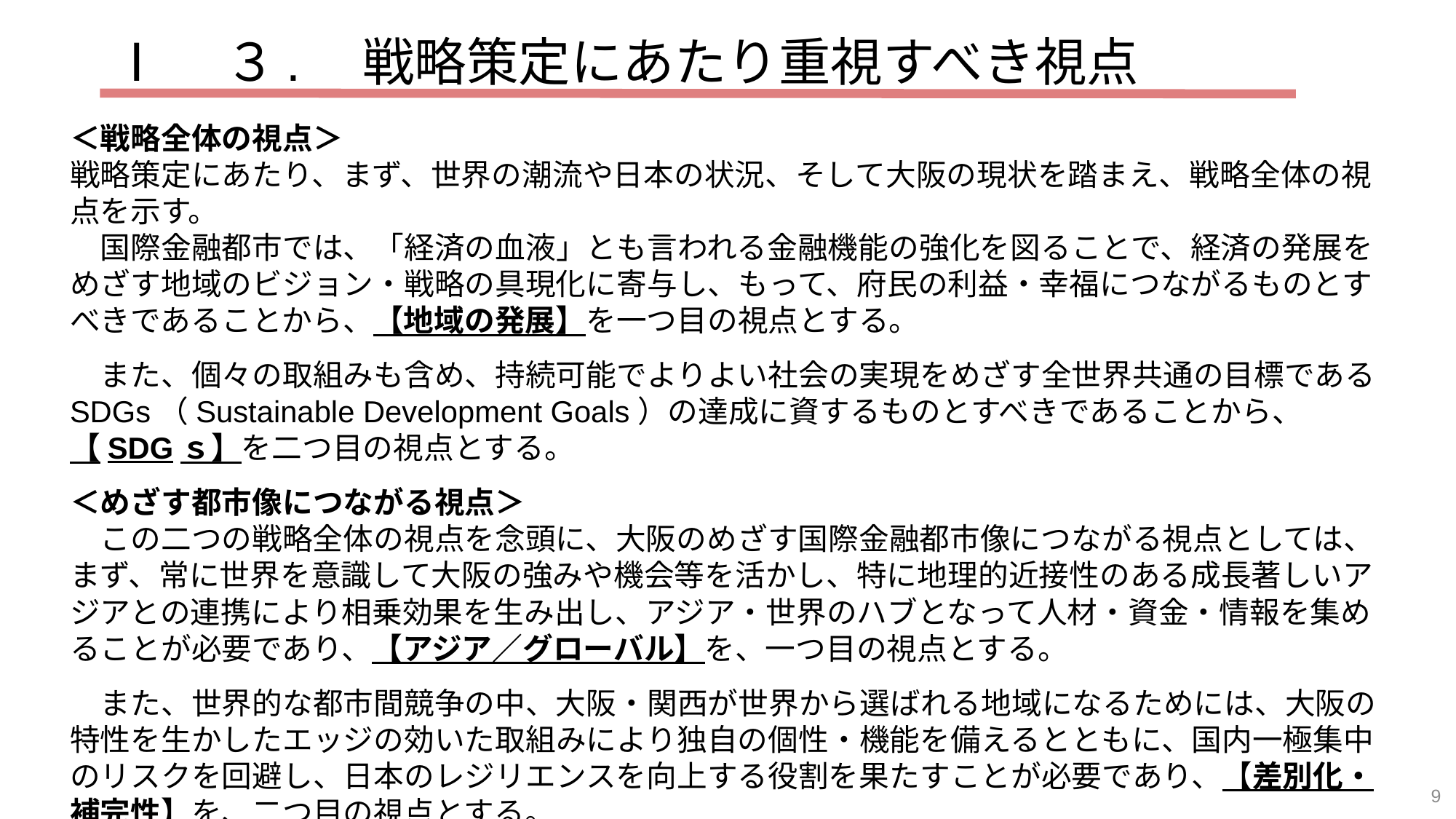

# Ⅰ　３.　戦略策定にあたり重視すべき視点
＜戦略全体の視点＞
戦略策定にあたり、まず、世界の潮流や日本の状況、そして大阪の現状を踏まえ、戦略全体の視点を示す。
　国際金融都市では、「経済の血液」とも言われる金融機能の強化を図ることで、経済の発展をめざす地域のビジョン・戦略の具現化に寄与し、もって、府民の利益・幸福につながるものとすべきであることから、【地域の発展】を一つ目の視点とする。

　また、個々の取組みも含め、持続可能でよりよい社会の実現をめざす全世界共通の目標であるSDGs（Sustainable Development Goals）の達成に資するものとすべきであることから、
【SDGｓ】を二つ目の視点とする。

＜めざす都市像につながる視点＞
　この二つの戦略全体の視点を念頭に、大阪のめざす国際金融都市像につながる視点としては、
まず、常に世界を意識して大阪の強みや機会等を活かし、特に地理的近接性のある成長著しいアジアとの連携により相乗効果を生み出し、アジア・世界のハブとなって人材・資金・情報を集めることが必要であり、【アジア／グローバル】を、一つ目の視点とする。

　また、世界的な都市間競争の中、大阪・関西が世界から選ばれる地域になるためには、大阪の特性を生かしたエッジの効いた取組みにより独自の個性・機能を備えるとともに、国内一極集中のリスクを回避し、日本のレジリエンスを向上する役割を果たすことが必要であり、【差別化・補完性】を、二つ目の視点とする。

9